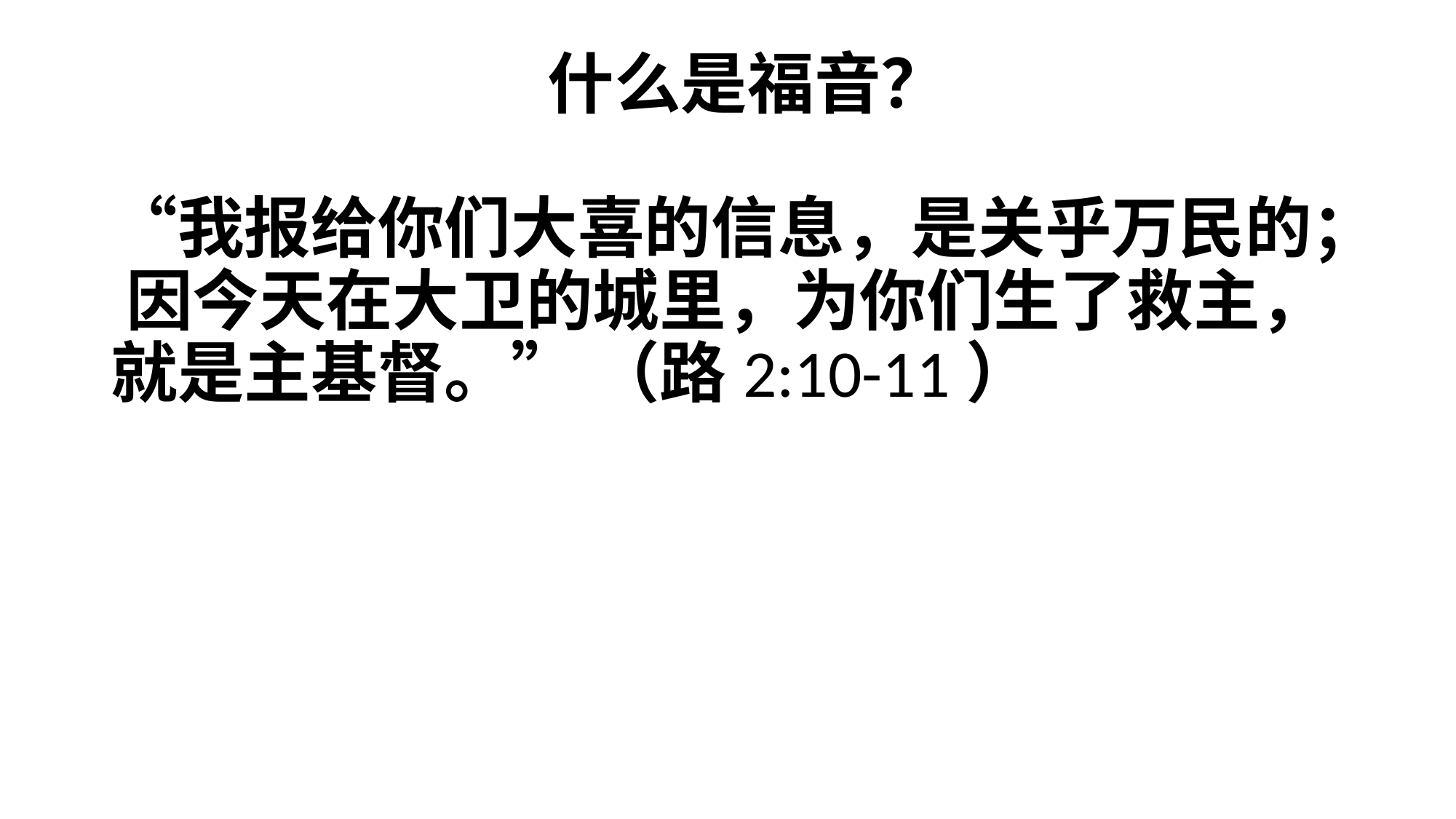

# 什么是福音？ “我报给你们大喜的信息，是关乎万民的； 因今天在大卫的城里，为你们生了救主，就是主基督。” （路2:10-11）